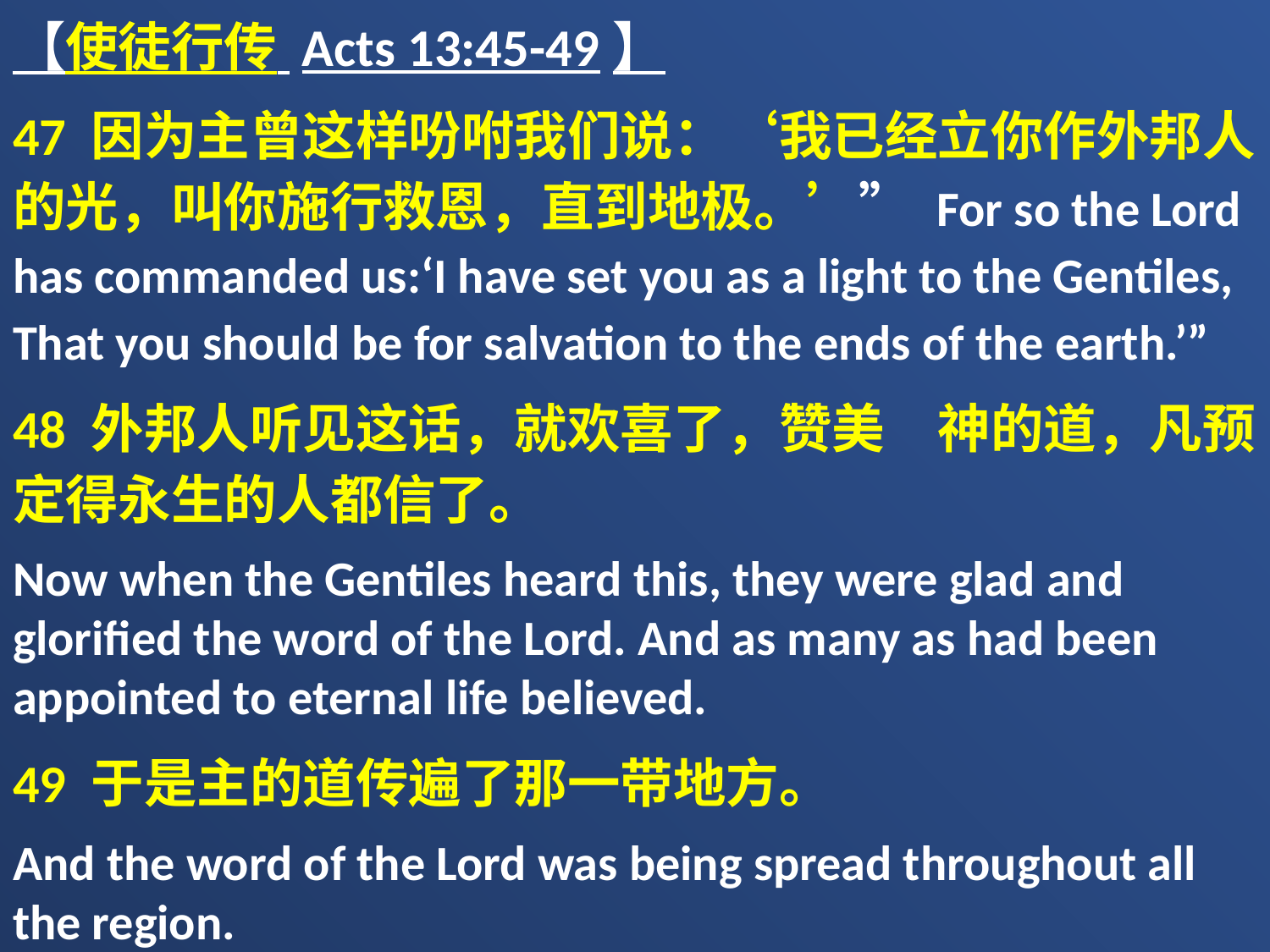

【使徒行传 Acts 13:45-49】
47 因为主曾这样吩咐我们说：‘我已经立你作外邦人的光，叫你施行救恩，直到地极。’” For so the Lord has commanded us:‘I have set you as a light to the Gentiles, That you should be for salvation to the ends of the earth.’”
48 外邦人听见这话，就欢喜了，赞美　神的道，凡预定得永生的人都信了。
Now when the Gentiles heard this, they were glad and glorified the word of the Lord. And as many as had been appointed to eternal life believed.
49 于是主的道传遍了那一带地方。
And the word of the Lord was being spread throughout all the region.